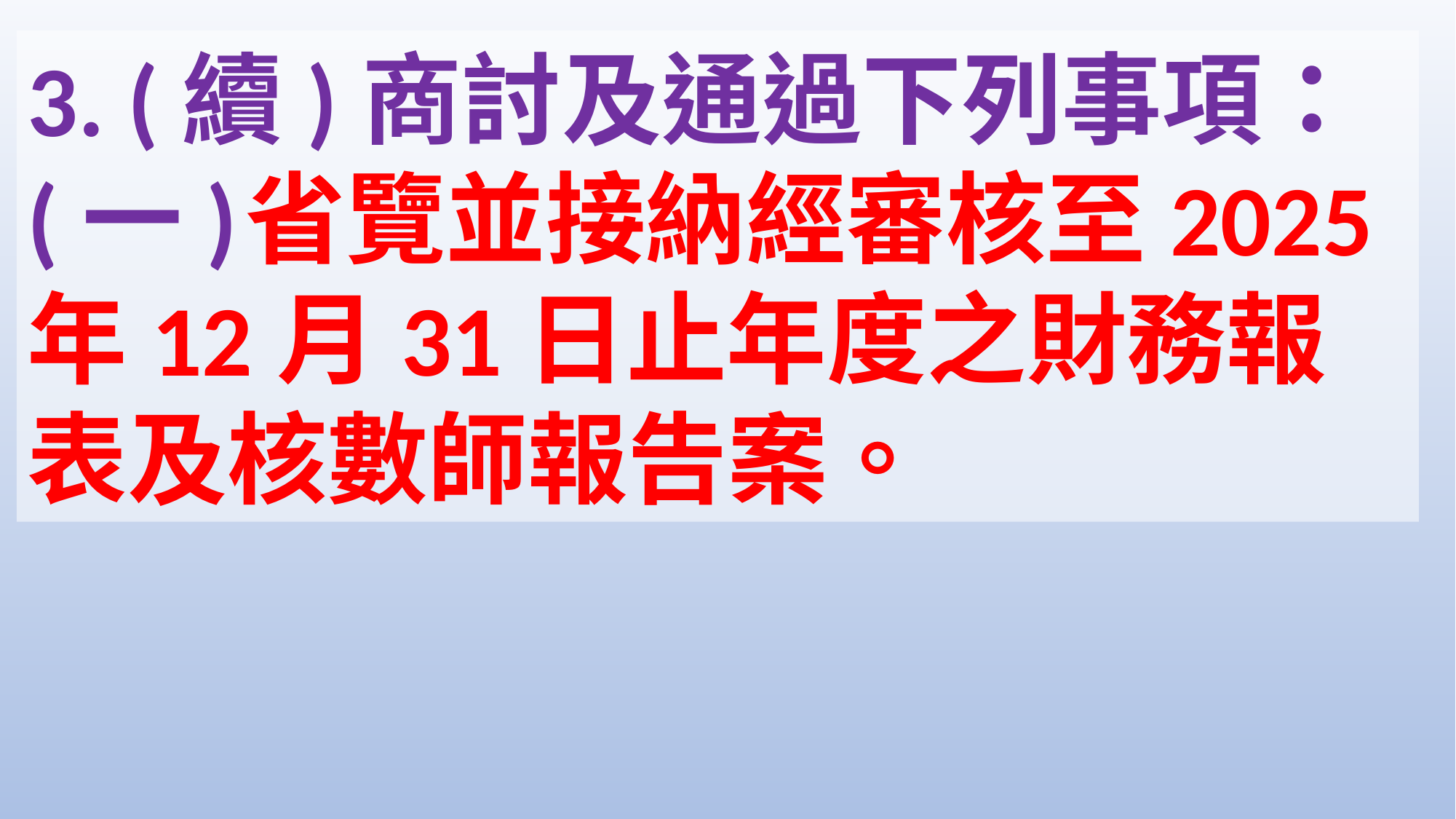

3. (續)商討及通過下列事項：
(一)	省覽並接納經審核至2025年12月31日止年度之財務報表及核數師報告案。